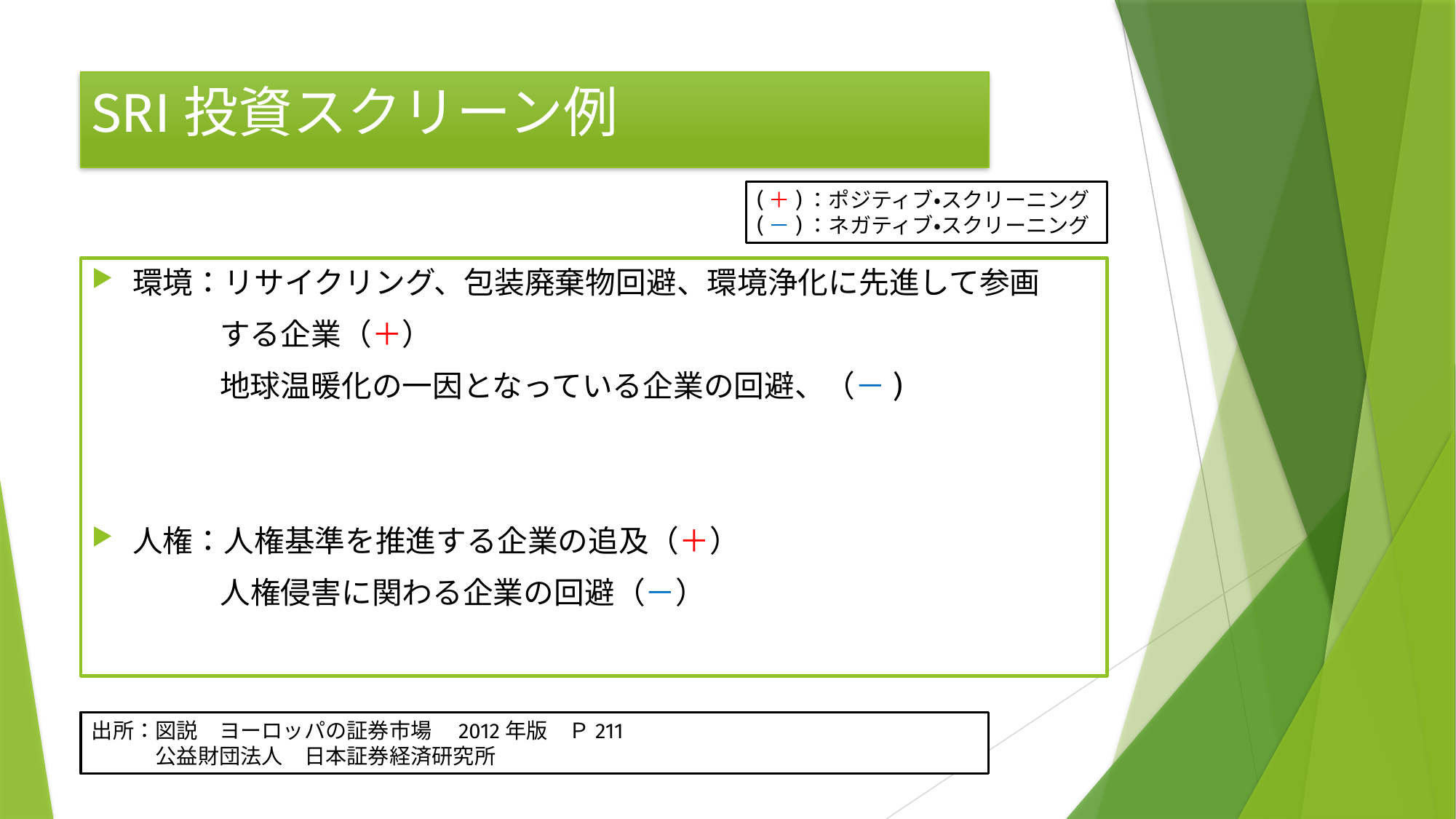

# SRI投資スクリーン例
(＋)：ポジティブ・スクリーニング
(－)：ネガティブ・スクリーニング
環境：リサイクリング、包装廃棄物回避、環境浄化に先進して参画
　　　　 する企業（＋）
　　　　 地球温暖化の一因となっている企業の回避、（－)

人権：人権基準を推進する企業の追及（＋）
　　　　 人権侵害に関わる企業の回避（－）

出所：図説　ヨーロッパの証券市場　2012年版　Ｐ211
　　　公益財団法人　日本証券経済研究所